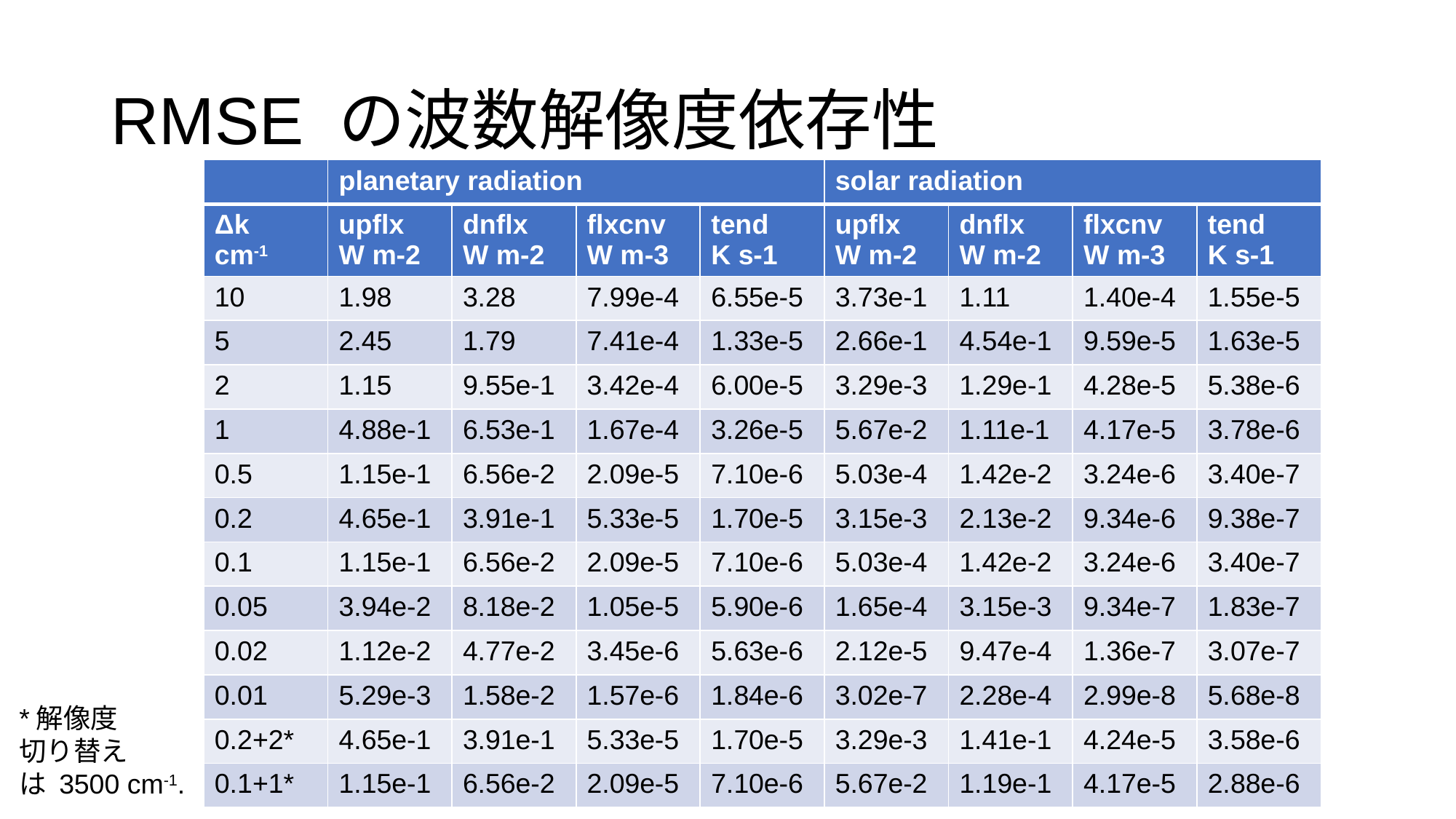

# RMSE の波数解像度依存性
|  | planetary radiation |  |  |  | solar radiation |  |  |  |
| --- | --- | --- | --- | --- | --- | --- | --- | --- |
| Δk cm-1 | upflx W m-2 | dnflx W m-2 | flxcnv W m-3 | tend K s-1 | upflx W m-2 | dnflx W m-2 | flxcnv W m-3 | tend K s-1 |
| 10 | 1.98 | 3.28 | 7.99e-4 | 6.55e-5 | 3.73e-1 | 1.11 | 1.40e-4 | 1.55e-5 |
| 5 | 2.45 | 1.79 | 7.41e-4 | 1.33e-5 | 2.66e-1 | 4.54e-1 | 9.59e-5 | 1.63e-5 |
| 2 | 1.15 | 9.55e-1 | 3.42e-4 | 6.00e-5 | 3.29e-3 | 1.29e-1 | 4.28e-5 | 5.38e-6 |
| 1 | 4.88e-1 | 6.53e-1 | 1.67e-4 | 3.26e-5 | 5.67e-2 | 1.11e-1 | 4.17e-5 | 3.78e-6 |
| 0.5 | 1.15e-1 | 6.56e-2 | 2.09e-5 | 7.10e-6 | 5.03e-4 | 1.42e-2 | 3.24e-6 | 3.40e-7 |
| 0.2 | 4.65e-1 | 3.91e-1 | 5.33e-5 | 1.70e-5 | 3.15e-3 | 2.13e-2 | 9.34e-6 | 9.38e-7 |
| 0.1 | 1.15e-1 | 6.56e-2 | 2.09e-5 | 7.10e-6 | 5.03e-4 | 1.42e-2 | 3.24e-6 | 3.40e-7 |
| 0.05 | 3.94e-2 | 8.18e-2 | 1.05e-5 | 5.90e-6 | 1.65e-4 | 3.15e-3 | 9.34e-7 | 1.83e-7 |
| 0.02 | 1.12e-2 | 4.77e-2 | 3.45e-6 | 5.63e-6 | 2.12e-5 | 9.47e-4 | 1.36e-7 | 3.07e-7 |
| 0.01 | 5.29e-3 | 1.58e-2 | 1.57e-6 | 1.84e-6 | 3.02e-7 | 2.28e-4 | 2.99e-8 | 5.68e-8 |
| 0.2+2\* | 4.65e-1 | 3.91e-1 | 5.33e-5 | 1.70e-5 | 3.29e-3 | 1.41e-1 | 4.24e-5 | 3.58e-6 |
| 0.1+1\* | 1.15e-1 | 6.56e-2 | 2.09e-5 | 7.10e-6 | 5.67e-2 | 1.19e-1 | 4.17e-5 | 2.88e-6 |
*解像度
切り替え
は 3500 cm-1.